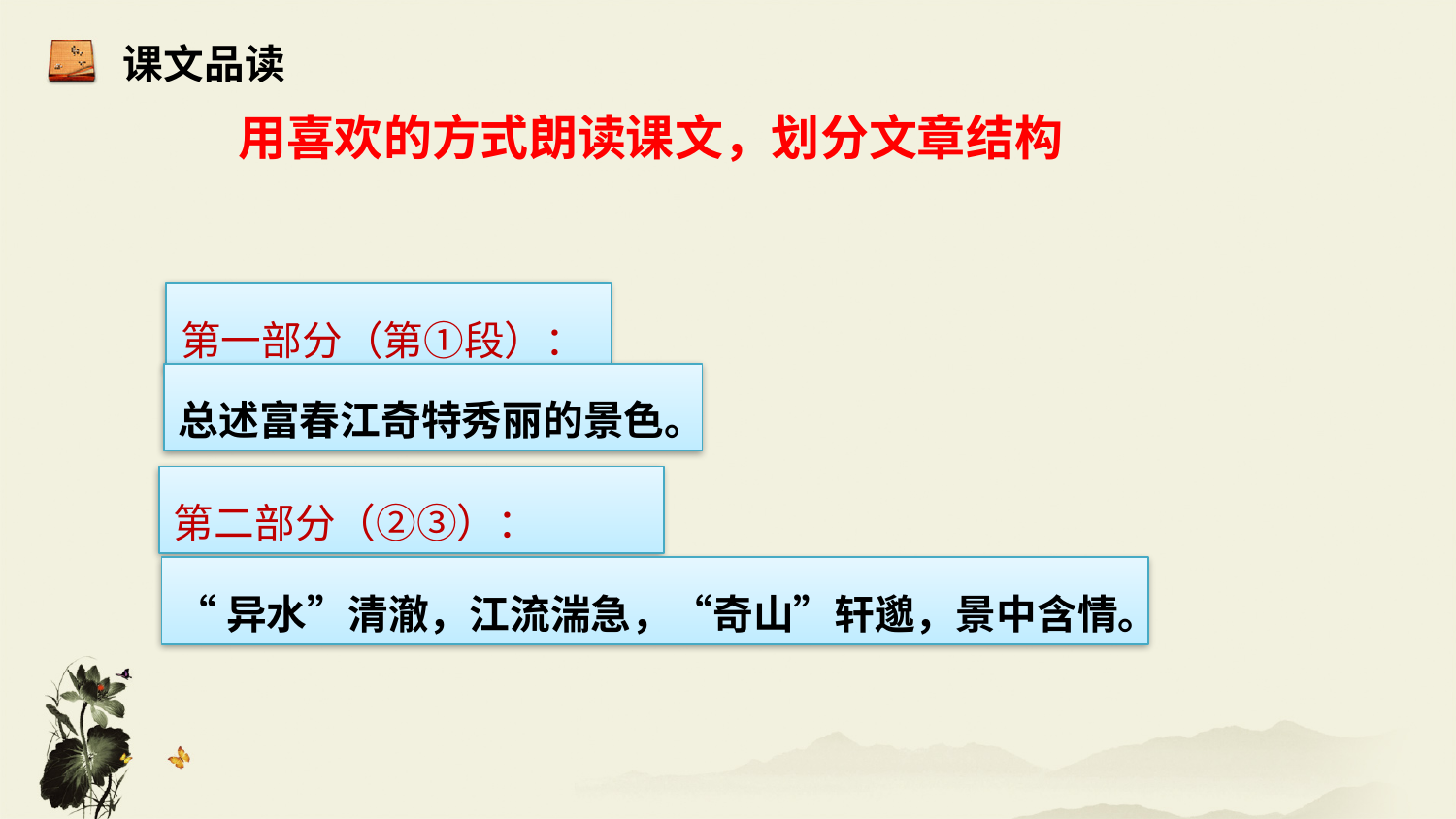

课文品读
用喜欢的方式朗读课文，划分文章结构
第一部分（第①段）：
总述富春江奇特秀丽的景色。
第二部分（②③）：
“异水”清澈，江流湍急，“奇山”轩邈，景中含情。